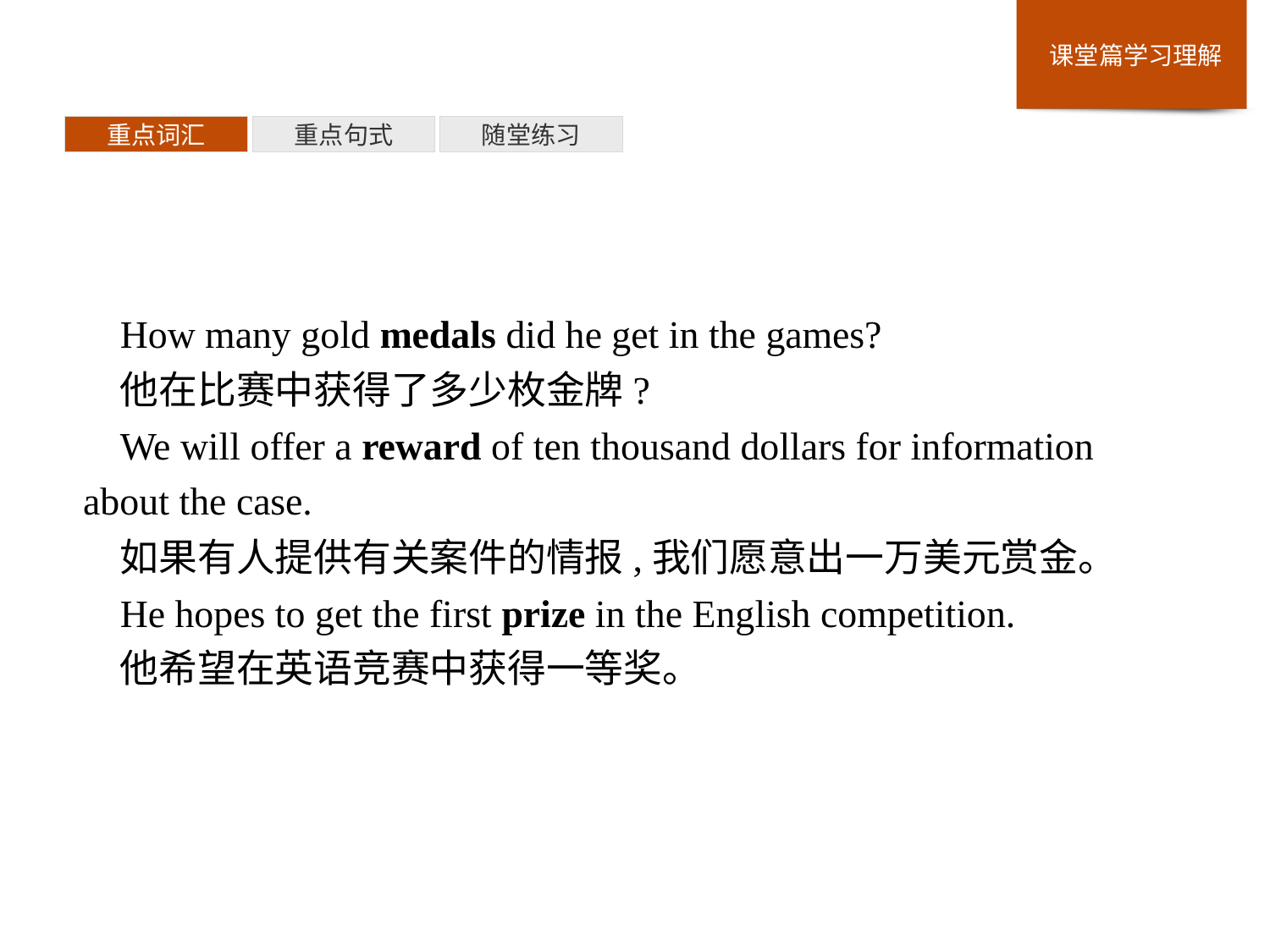

重点词汇
重点句式
随堂练习
How many gold medals did he get in the games?
他在比赛中获得了多少枚金牌?
We will offer a reward of ten thousand dollars for information about the case.
如果有人提供有关案件的情报,我们愿意出一万美元赏金。
He hopes to get the first prize in the English competition.
他希望在英语竞赛中获得一等奖。